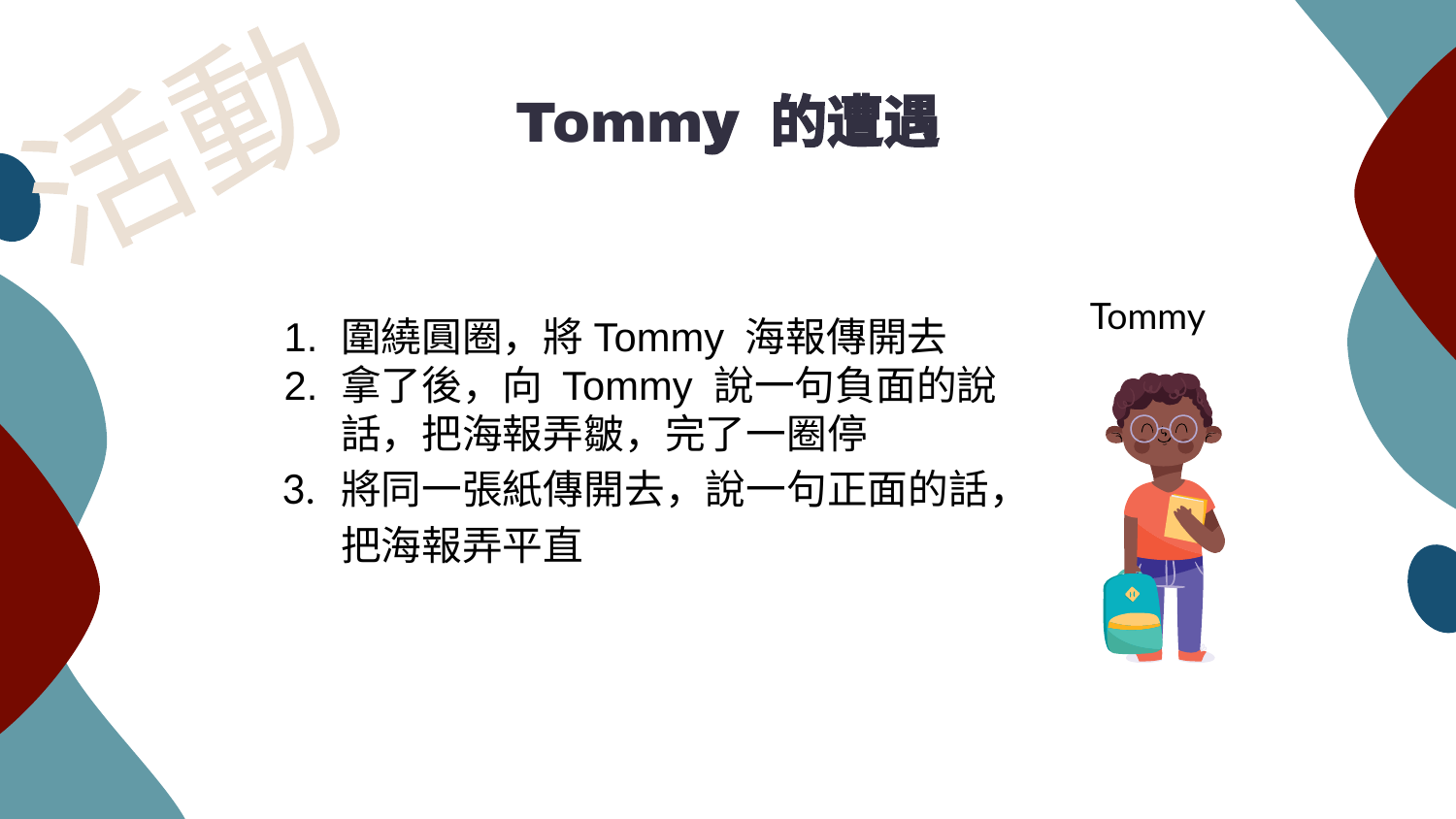

活動
# Tommy 的遭遇

圍繞圓圈，將Tommy 海報傳開去
拿了後，向 Tommy 說一句負面的說話，把海報弄皺，完了一圈停
將同一張紙傳開去，說一句正面的話，把海報弄平直

Tommy